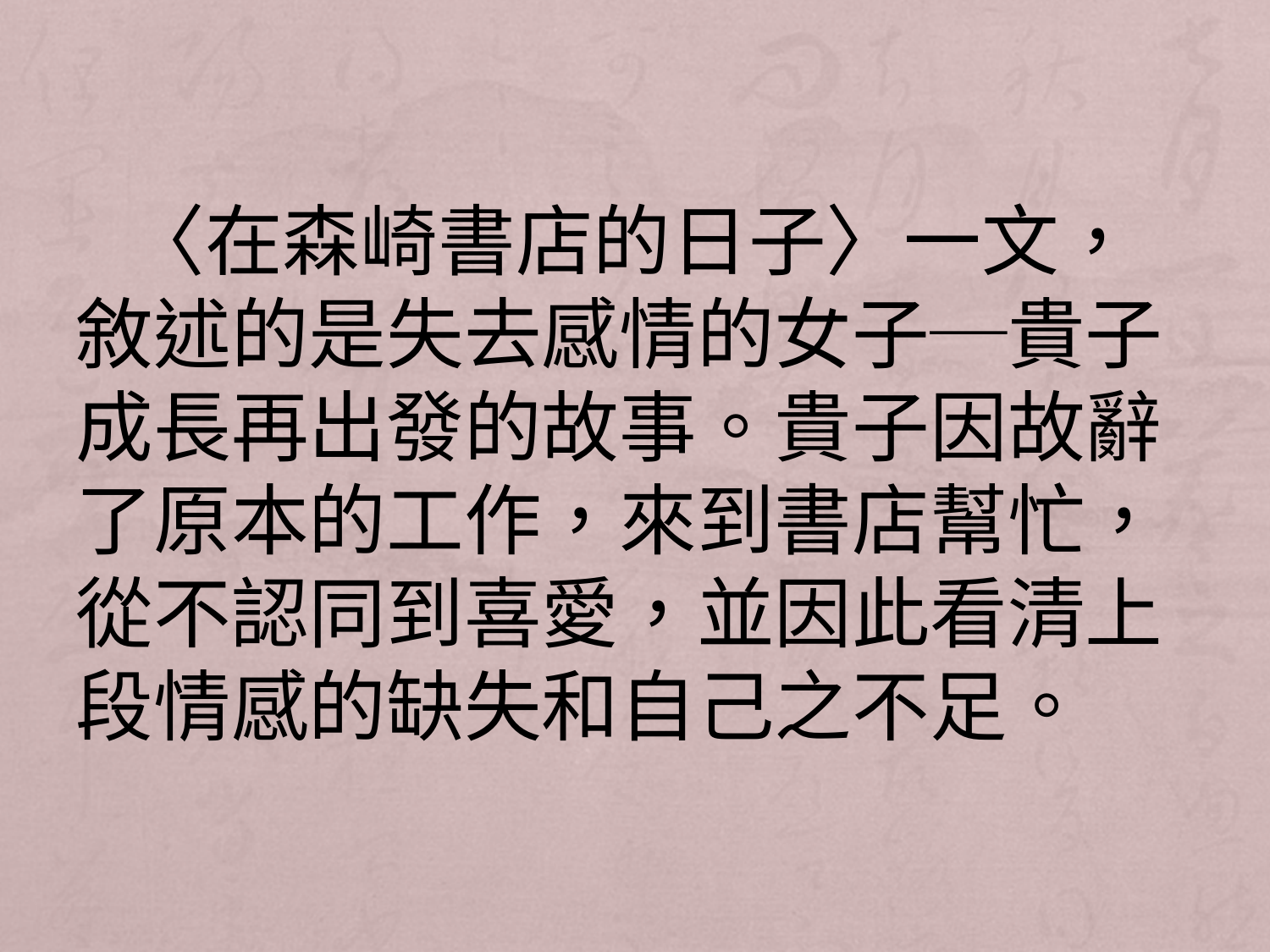

#
   〈在森崎書店的日子〉一文，敘述的是失去感情的女子─貴子成長再出發的故事。貴子因故辭了原本的工作，來到書店幫忙，從不認同到喜愛，並因此看清上段情感的缺失和自己之不足。